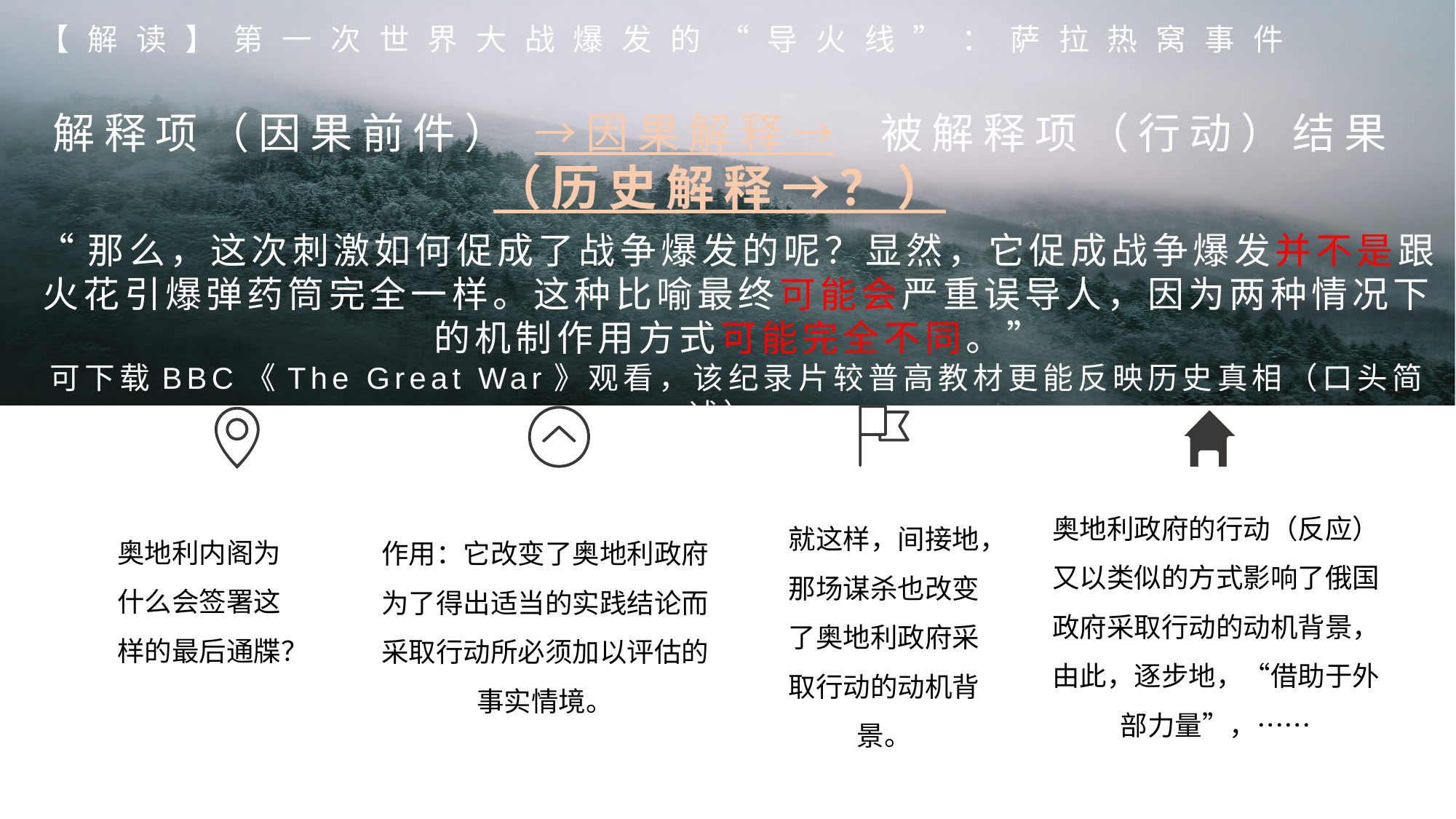

【解读】第一次世界大战爆发的“导火线”：萨拉热窝事件
解释项（因果前件） →因果解释→  被解释项（行动）结果
（历史解释→？）
“那么，这次刺激如何促成了战争爆发的呢？显然，它促成战争爆发并不是跟火花引爆弹药筒完全一样。这种比喻最终可能会严重误导人，因为两种情况下的机制作用方式可能完全不同。”
可下载BBC《The Great War》观看，该纪录片较普高教材更能反映历史真相（口头简述）。

奥地利政府的行动（反应）又以类似的方式影响了俄国政府采取行动的动机背景，由此，逐步地，“借助于外部力量”，……
就这样，间接地，那场谋杀也改变了奥地利政府采取行动的动机背景。
奥地利内阁为什么会签署这样的最后通牒？
作用：它改变了奥地利政府为了得出适当的实践结论而采取行动所必须加以评估的事实情境。